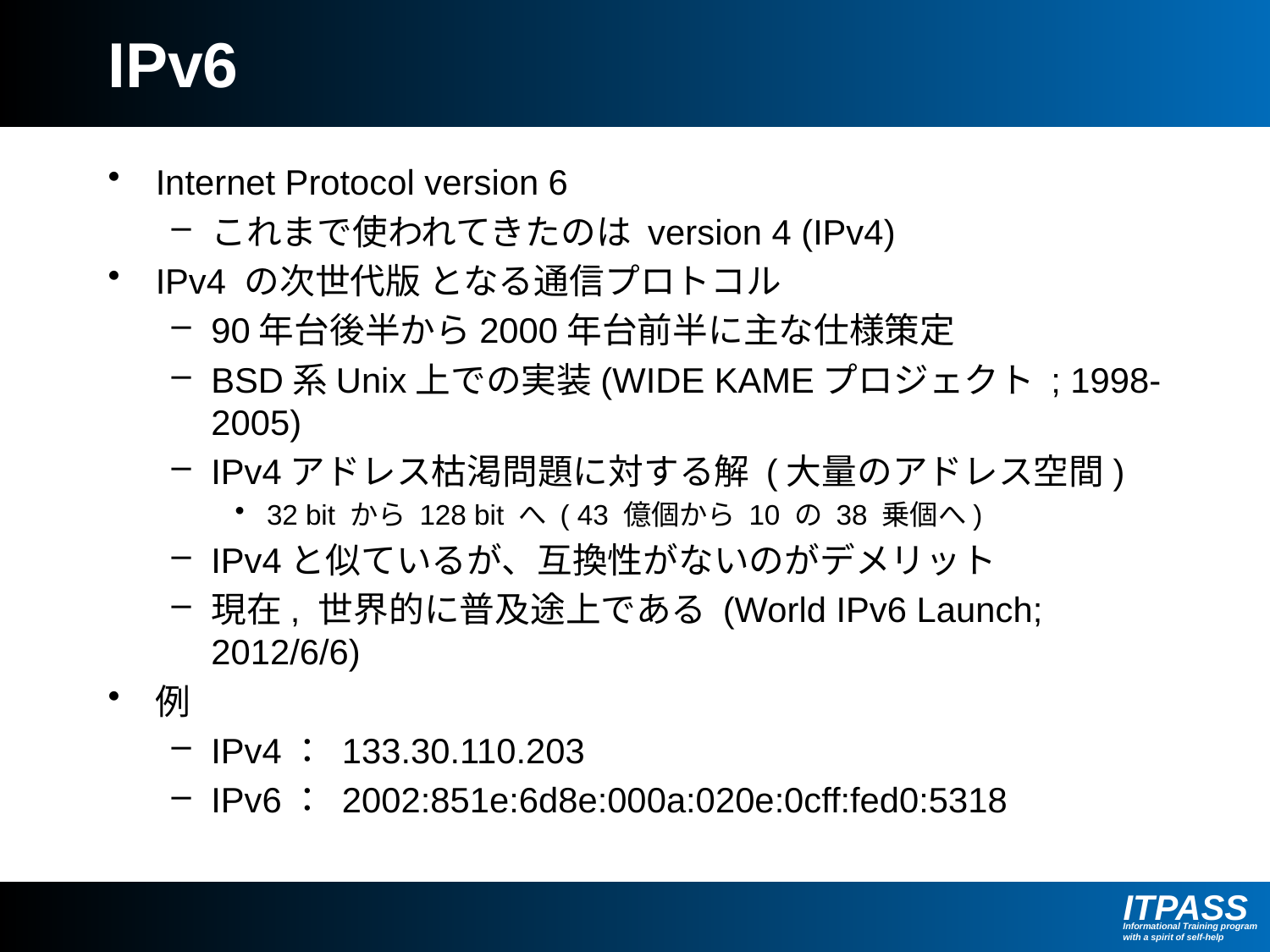

# IPv6
Internet Protocol version 6
これまで使われてきたのは version 4 (IPv4)
IPv4 の次世代版 となる通信プロトコル
90年台後半から2000年台前半に主な仕様策定
BSD系Unix上での実装(WIDE KAMEプロジェクト ; 1998-2005)
IPv4アドレス枯渇問題に対する解 (大量のアドレス空間)
32 bit から 128 bit へ ( 43 億個から 10 の 38 乗個へ)
IPv4と似ているが、互換性がないのがデメリット
現在, 世界的に普及途上である (World IPv6 Launch; 2012/6/6)
例
IPv4： 133.30.110.203
IPv6： 2002:851e:6d8e:000a:020e:0cff:fed0:5318